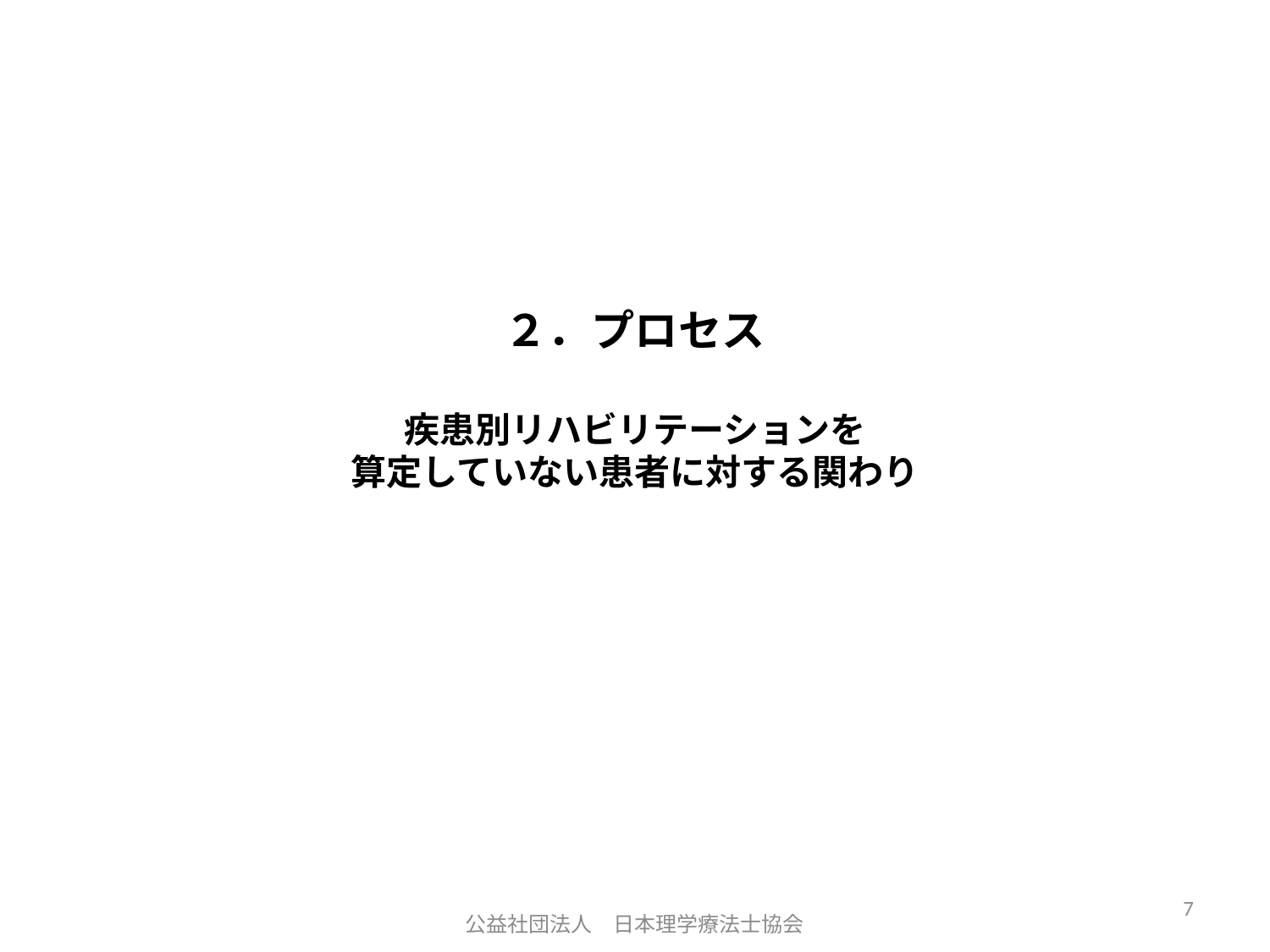

# ２．プロセス 疾患別リハビリテーションを 算定していない患者に対する関わり
7
公益社団法人　日本理学療法士協会